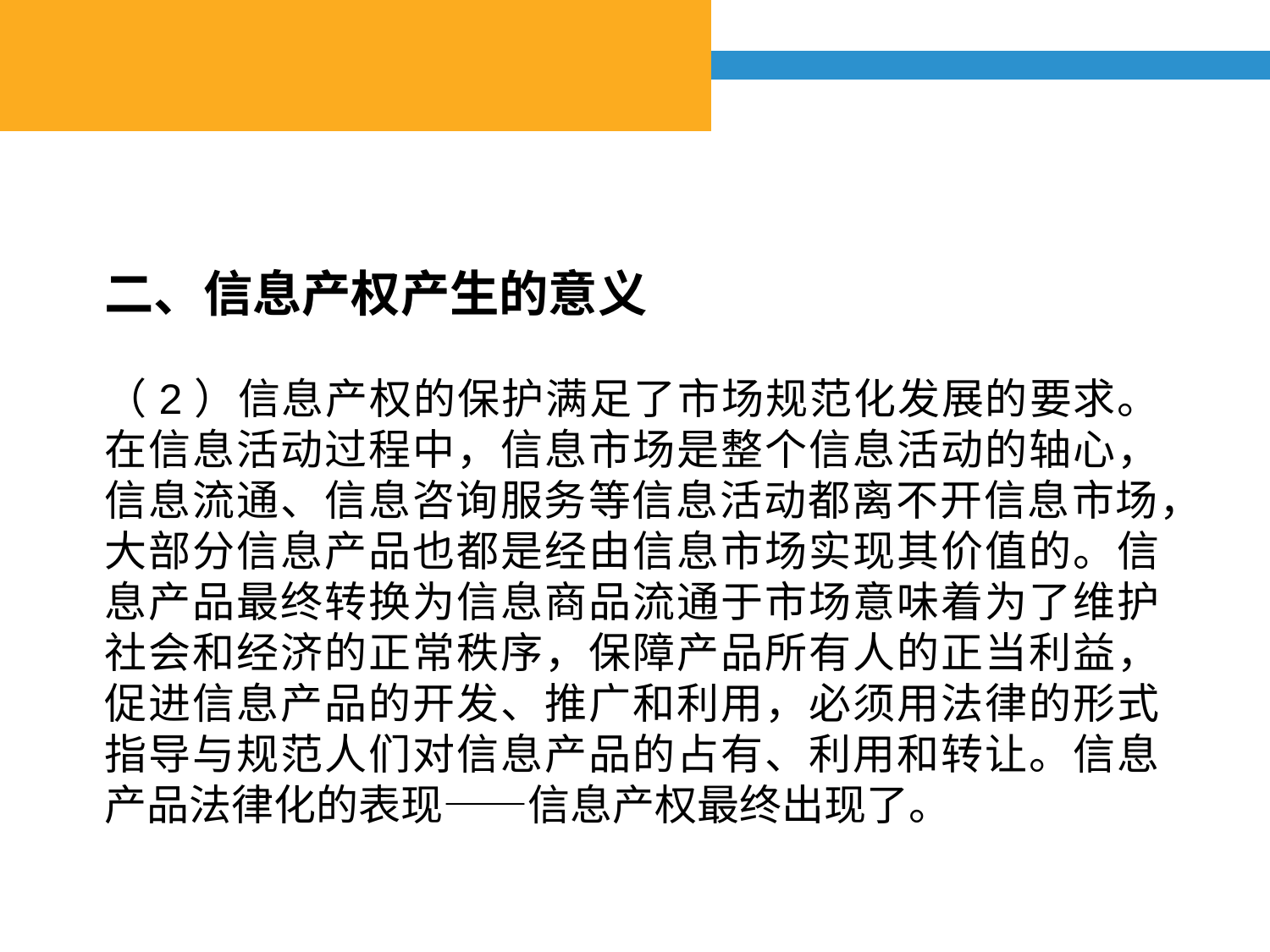

二、信息产权产生的意义

（2）信息产权的保护满足了市场规范化发展的要求。在信息活动过程中，信息市场是整个信息活动的轴心，信息流通、信息咨询服务等信息活动都离不开信息市场，大部分信息产品也都是经由信息市场实现其价值的。信息产品最终转换为信息商品流通于市场意味着为了维护社会和经济的正常秩序，保障产品所有人的正当利益，促进信息产品的开发、推广和利用，必须用法律的形式指导与规范人们对信息产品的占有、利用和转让。信息产品法律化的表现——信息产权最终出现了。